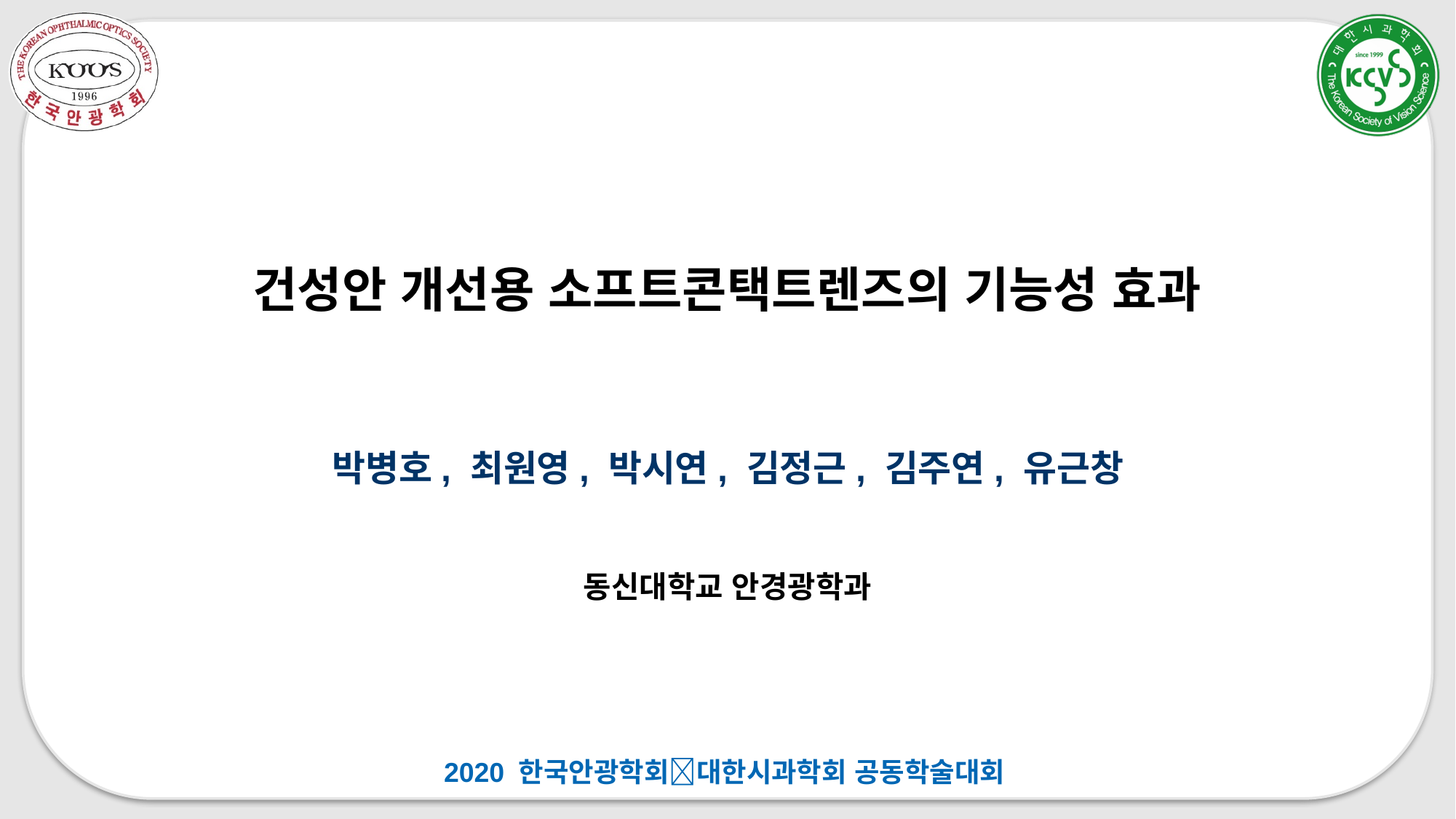

# 건성안 개선용 소프트콘택트렌즈의 기능성 효과

박병호, 최원영, 박시연, 김정근, 김주연, 유근창
동신대학교 안경광학과